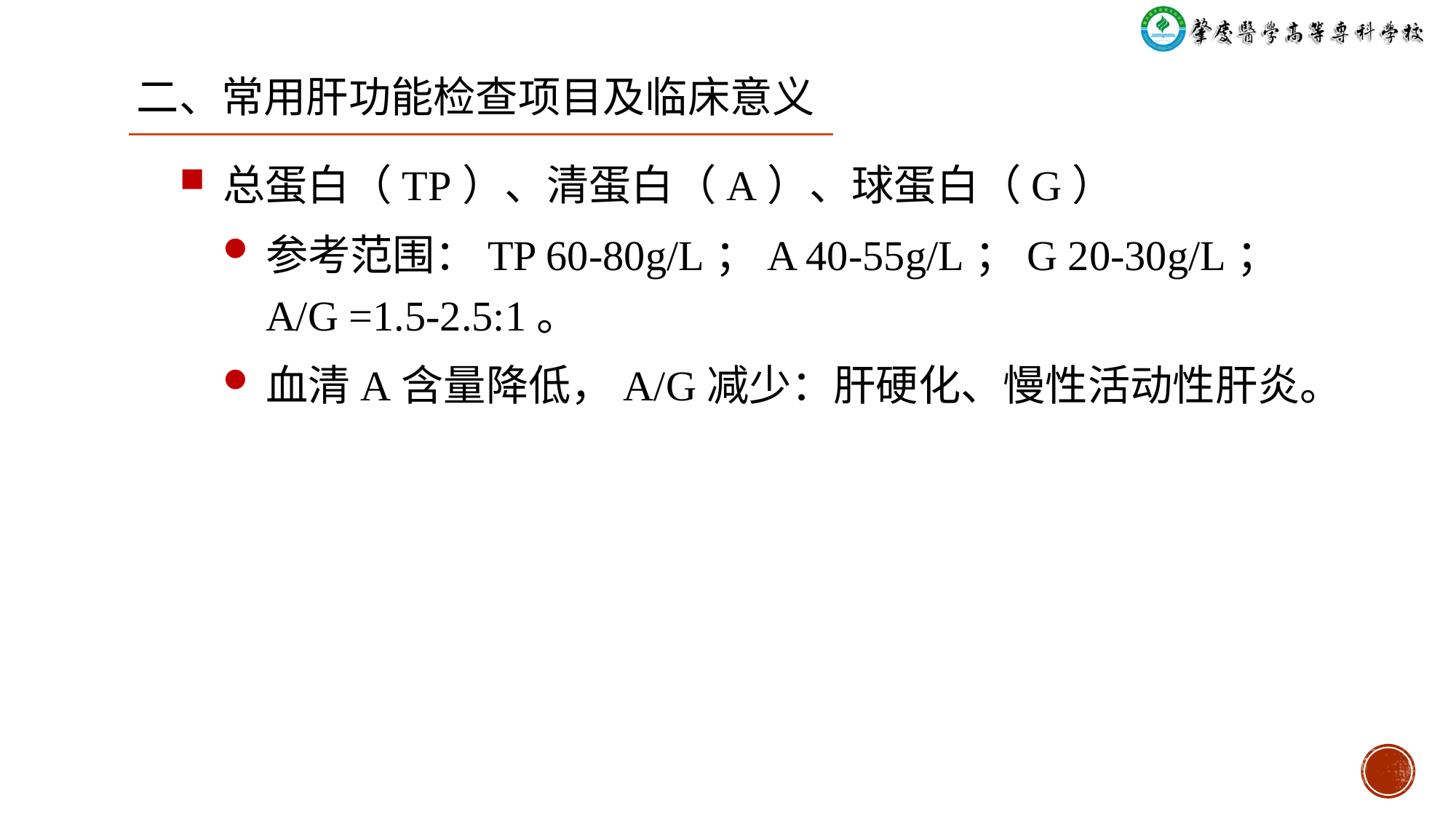

二、常用肝功能检查项目及临床意义
总蛋白（TP）、清蛋白（A）、球蛋白（G）
参考范围：TP 60-80g/L；A 40-55g/L；G 20-30g/L；A/G =1.5-2.5:1。
血清A含量降低，A/G减少：肝硬化、慢性活动性肝炎。